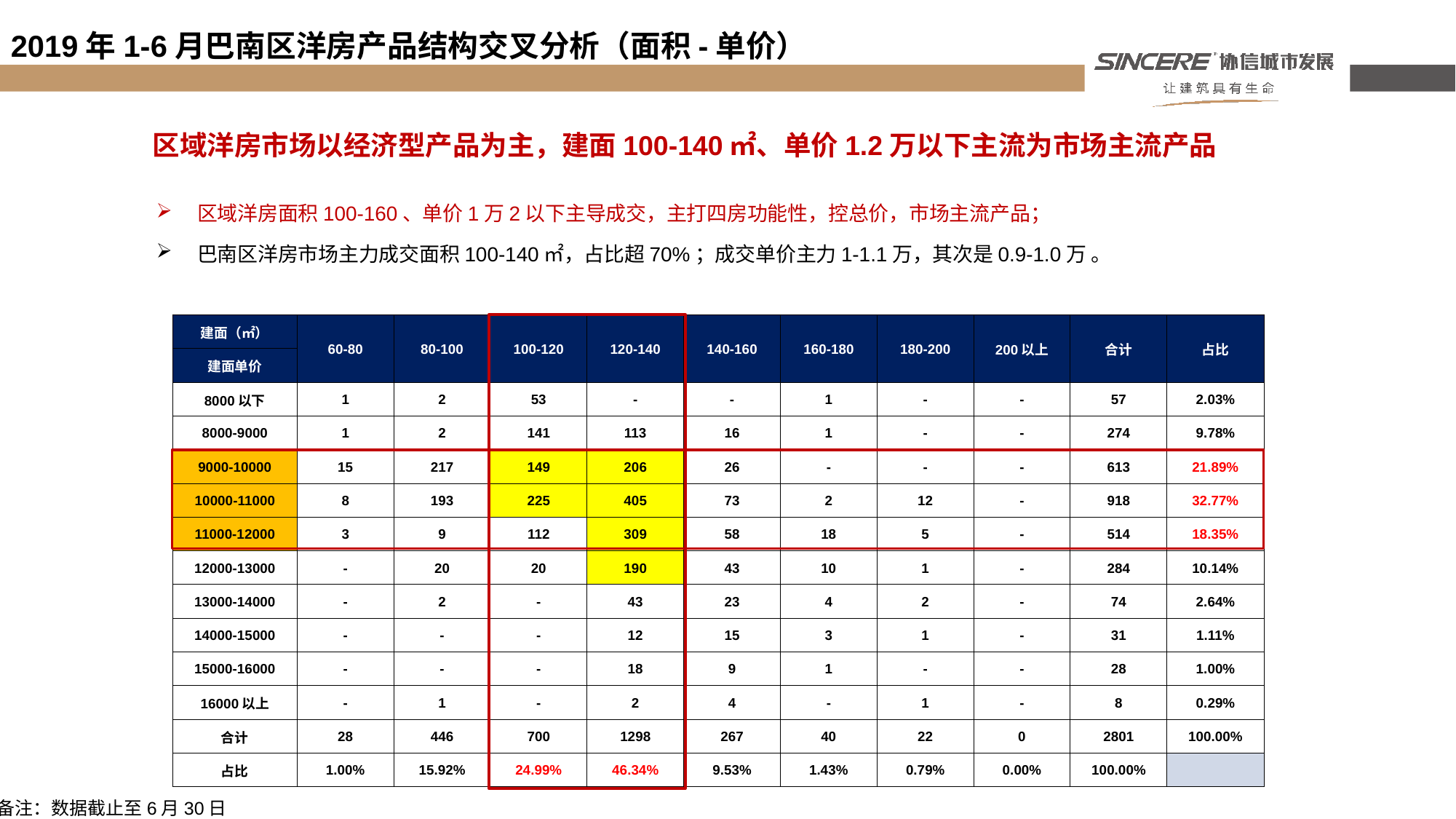

2019年1-6月巴南区洋房产品结构交叉分析（面积-单价）
区域洋房市场以经济型产品为主，建面100-140㎡、单价1.2万以下主流为市场主流产品
区域洋房面积100-160、单价1万2以下主导成交，主打四房功能性，控总价，市场主流产品；
巴南区洋房市场主力成交面积100-140㎡，占比超70%；成交单价主力1-1.1万，其次是0.9-1.0万 。

| 建面（㎡） | 60-80 | 80-100 | 100-120 | 120-140 | 140-160 | 160-180 | 180-200 | 200以上 | 合计 | 占比 |
| --- | --- | --- | --- | --- | --- | --- | --- | --- | --- | --- |
| 建面单价 |  |  |  |  |  |  |  |  |  |  |
| 8000以下 | 1 | 2 | 53 | - | - | 1 | - | - | 57 | 2.03% |
| 8000-9000 | 1 | 2 | 141 | 113 | 16 | 1 | - | - | 274 | 9.78% |
| 9000-10000 | 15 | 217 | 149 | 206 | 26 | - | - | - | 613 | 21.89% |
| 10000-11000 | 8 | 193 | 225 | 405 | 73 | 2 | 12 | - | 918 | 32.77% |
| 11000-12000 | 3 | 9 | 112 | 309 | 58 | 18 | 5 | - | 514 | 18.35% |
| 12000-13000 | - | 20 | 20 | 190 | 43 | 10 | 1 | - | 284 | 10.14% |
| 13000-14000 | - | 2 | - | 43 | 23 | 4 | 2 | - | 74 | 2.64% |
| 14000-15000 | - | - | - | 12 | 15 | 3 | 1 | - | 31 | 1.11% |
| 15000-16000 | - | - | - | 18 | 9 | 1 | - | - | 28 | 1.00% |
| 16000以上 | - | 1 | - | 2 | 4 | - | 1 | - | 8 | 0.29% |
| 合计 | 28 | 446 | 700 | 1298 | 267 | 40 | 22 | 0 | 2801 | 100.00% |
| 占比 | 1.00% | 15.92% | 24.99% | 46.34% | 9.53% | 1.43% | 0.79% | 0.00% | 100.00% |  |

备注：数据截止至6月30日